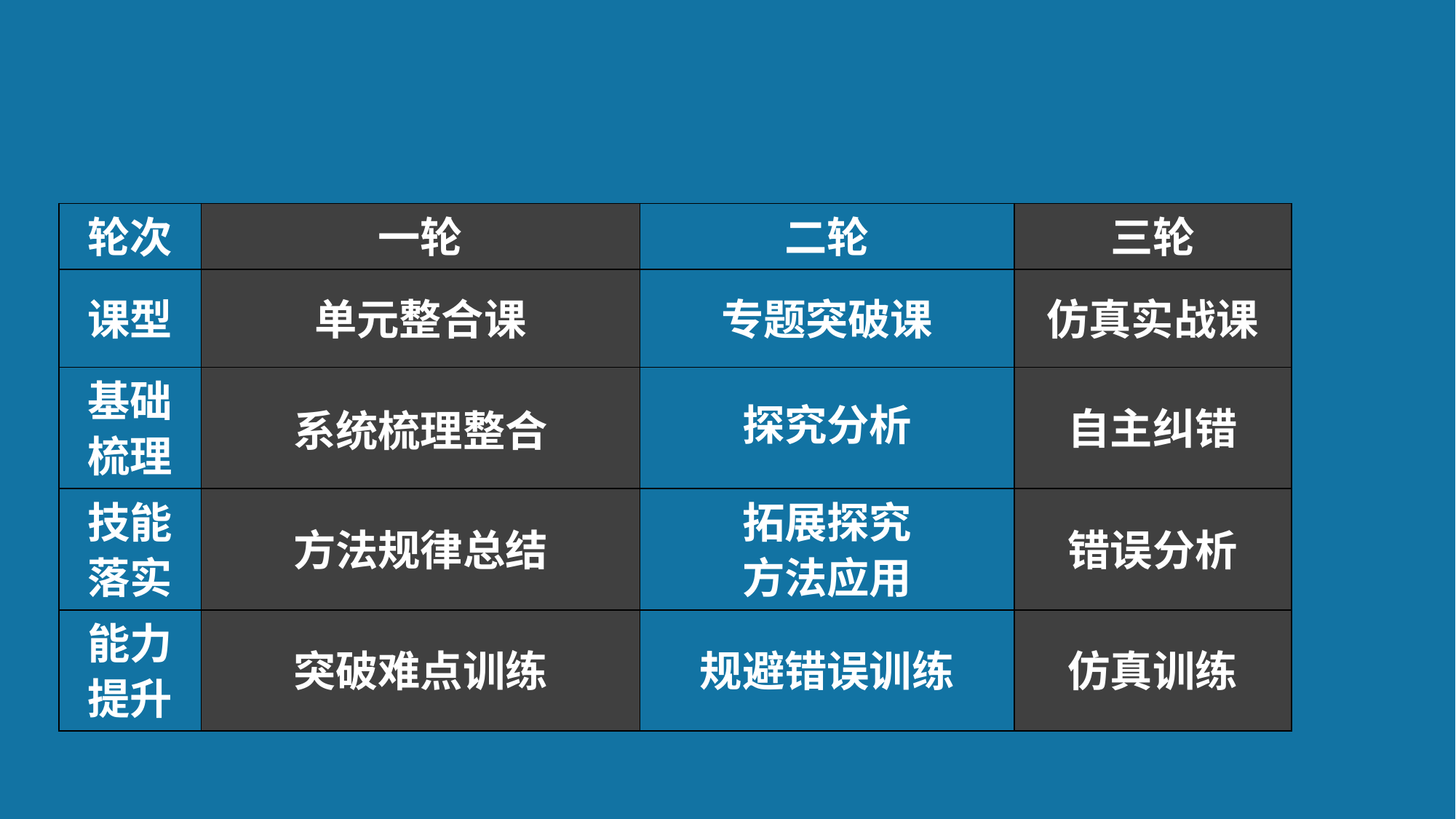

教材处理
| 轮次 | 一轮 | 二轮 | 三轮 |
| --- | --- | --- | --- |
| 课型 | 单元整合课 | 专题突破课 | 仿真实战课 |
| 基础梳理 | 系统梳理整合 | 探究分析 | 自主纠错 |
| 技能落实 | 方法规律总结 | 拓展探究 方法应用 | 错误分析 |
| 能力提升 | 突破难点训练 | 规避错误训练 | 仿真训练 |